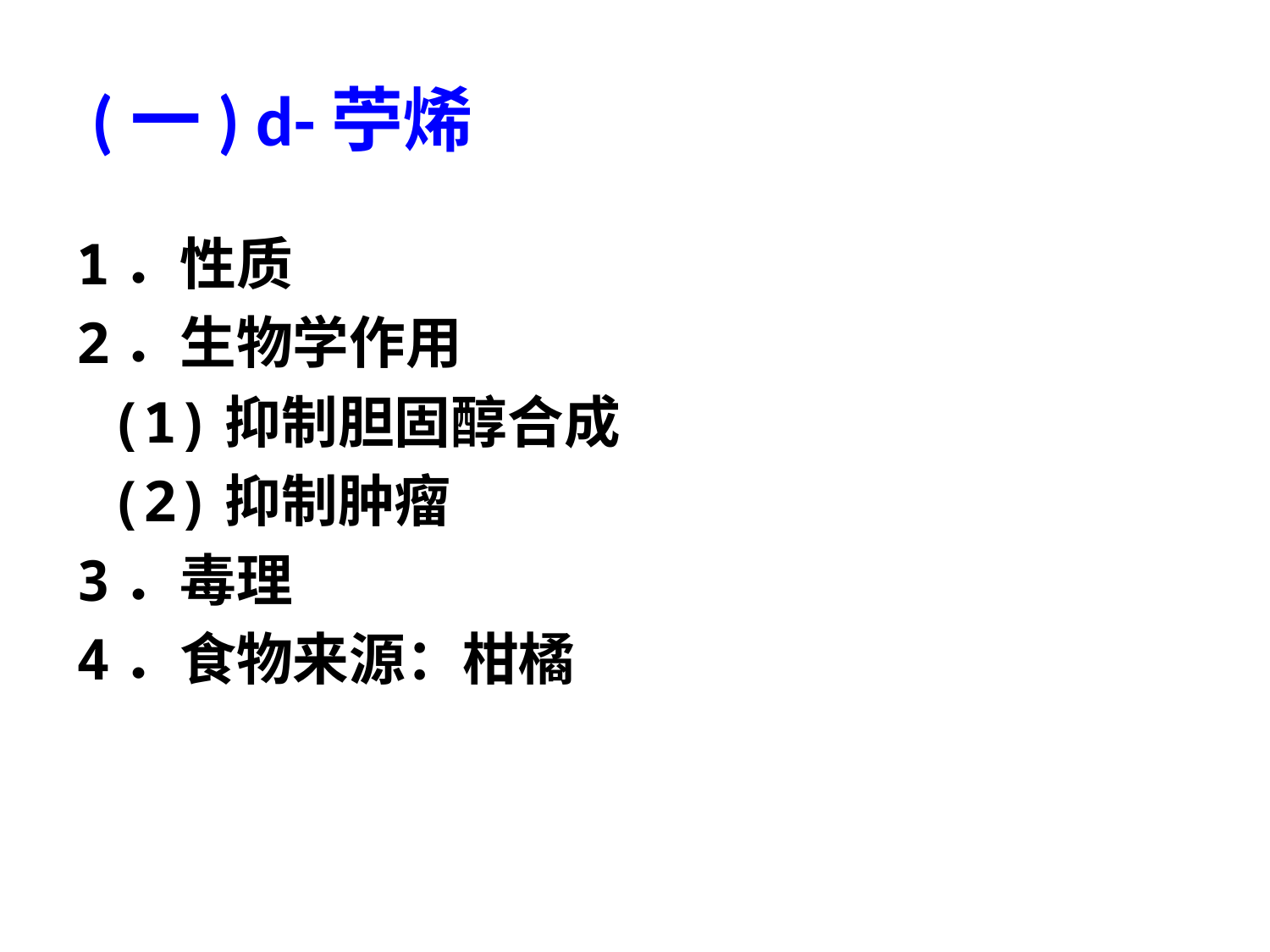

# (一) d-苧烯
1．性质
2．生物学作用
 (1)抑制胆固醇合成
 (2)抑制肿瘤
3．毒理
4．食物来源：柑橘